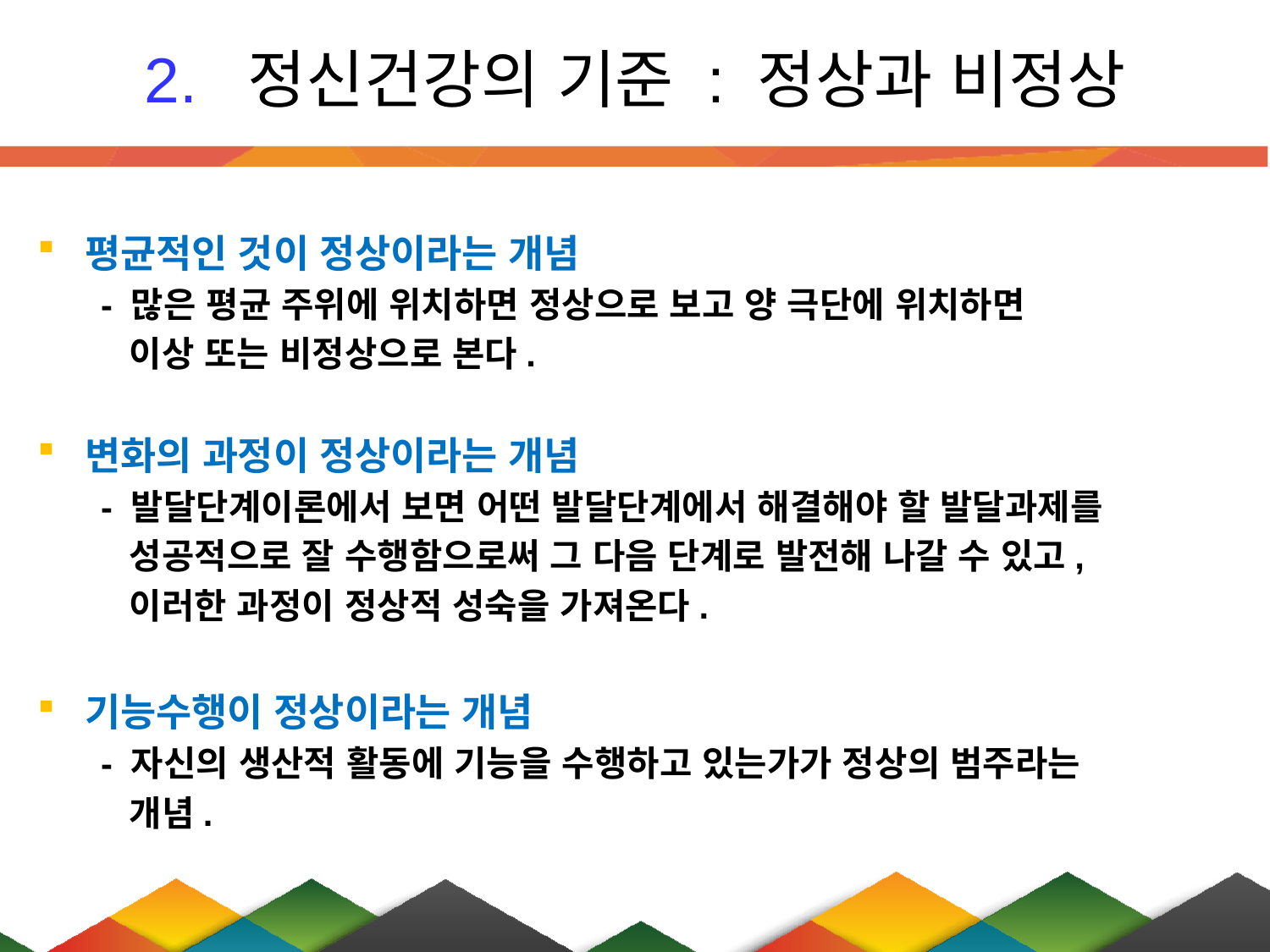

# 정신건강의 기준 : 정상과 비정상
평균적인 것이 정상이라는 개념
- 많은 평균 주위에 위치하면 정상으로 보고 양 극단에 위치하면
  이상 또는 비정상으로 본다.

변화의 과정이 정상이라는 개념
- 발달단계이론에서 보면 어떤 발달단계에서 해결해야 할 발달과제를
  성공적으로 잘 수행함으로써 그 다음 단계로 발전해 나갈 수 있고,
  이러한 과정이 정상적 성숙을 가져온다.

기능수행이 정상이라는 개념
- 자신의 생산적 활동에 기능을 수행하고 있는가가 정상의 범주라는
  개념.